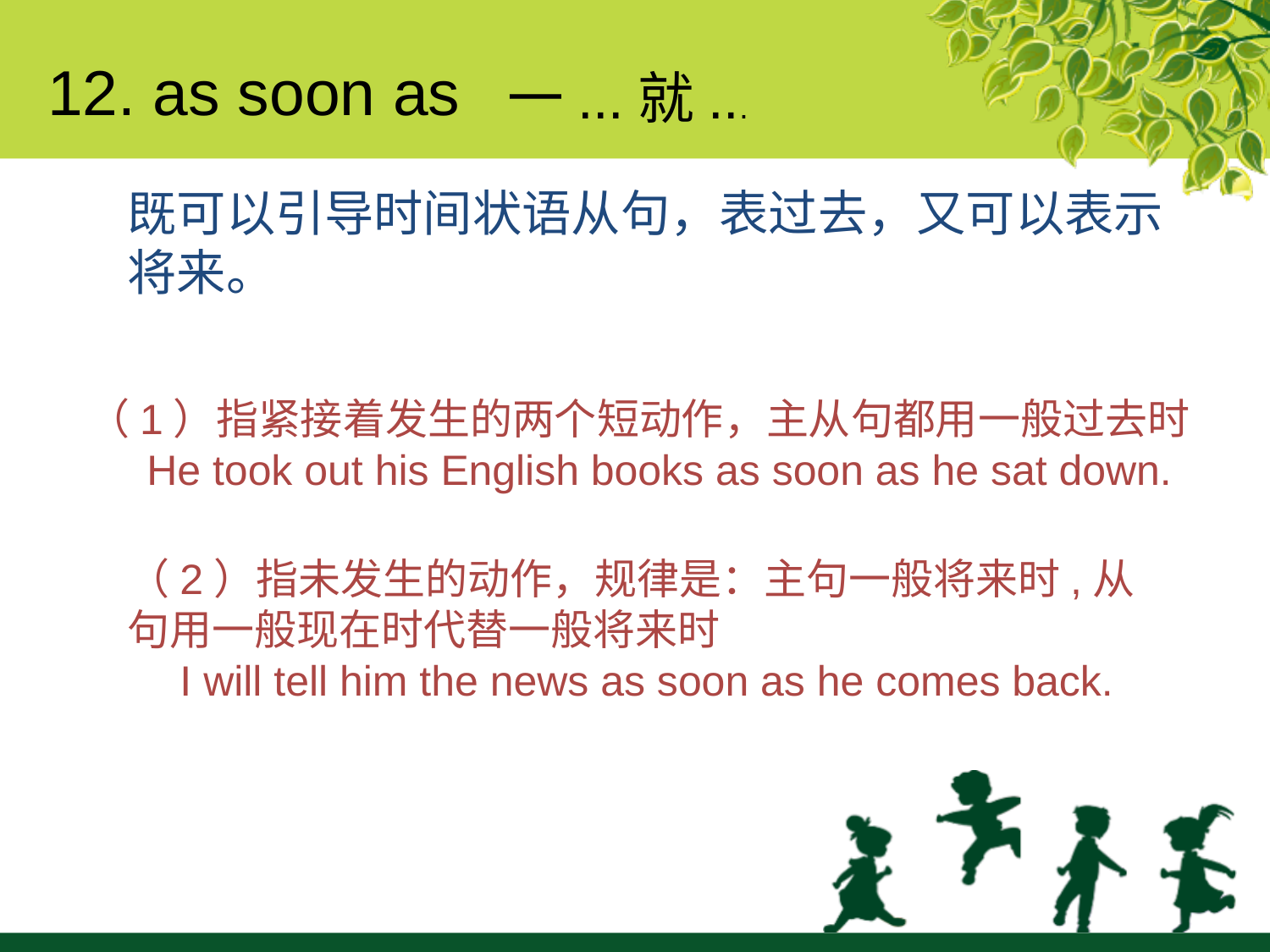

12. as soon as
一...就...
既可以引导时间状语从句，表过去，又可以表示将来。
（1）指紧接着发生的两个短动作，主从句都用一般过去时
     He took out his English books as soon as he sat down.
（2）指未发生的动作，规律是：主句一般将来时,从句用一般现在时代替一般将来时
　I will tell him the news as soon as he comes back.